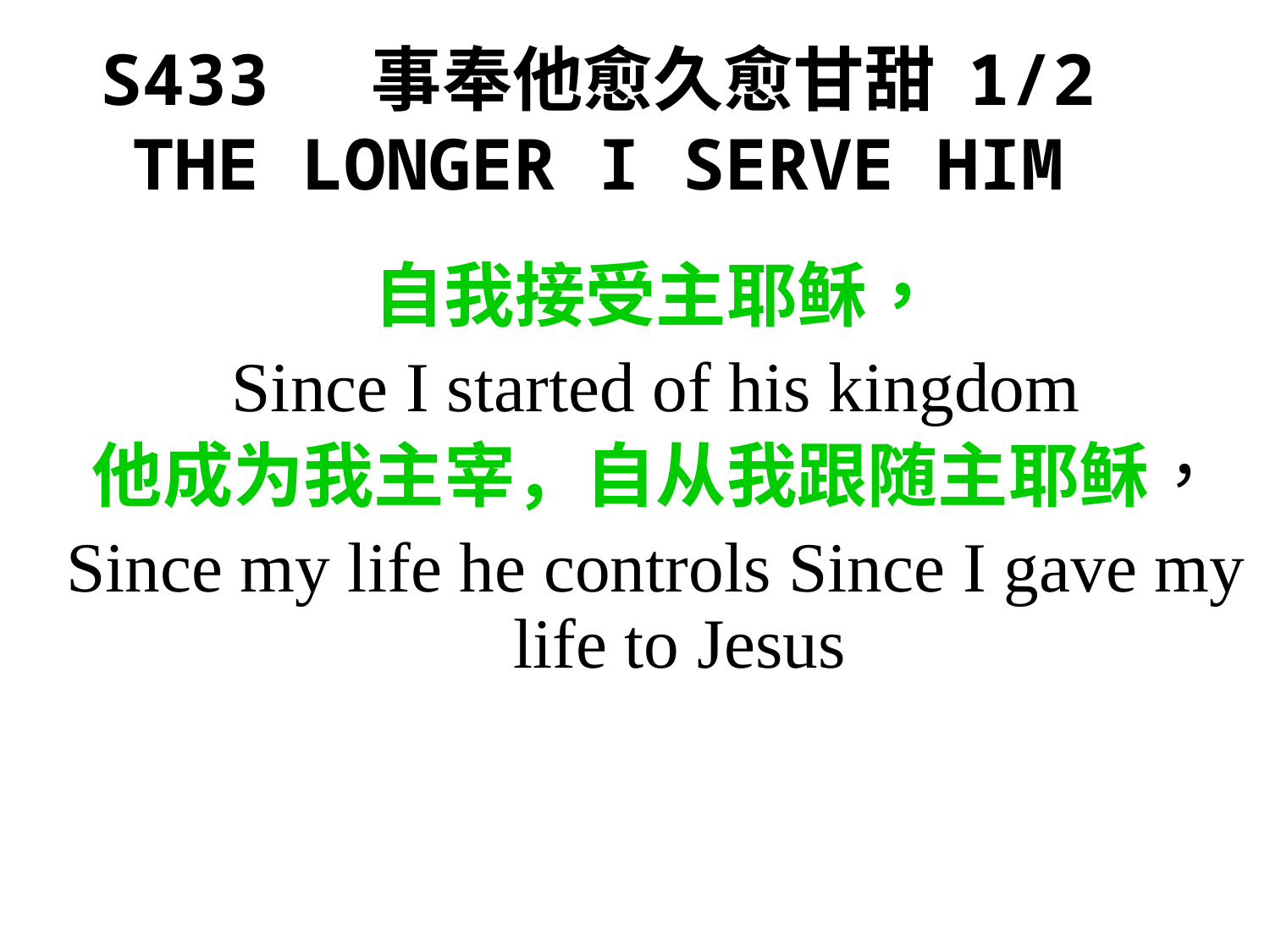

# S433  事奉他愈久愈甘甜 1/2 THE LONGER I SERVE HIM
自我接受主耶稣，
Since I started of his kingdom
他成为我主宰，自从我跟随主耶稣，
Since my life he controls Since I gave my life to Jesus